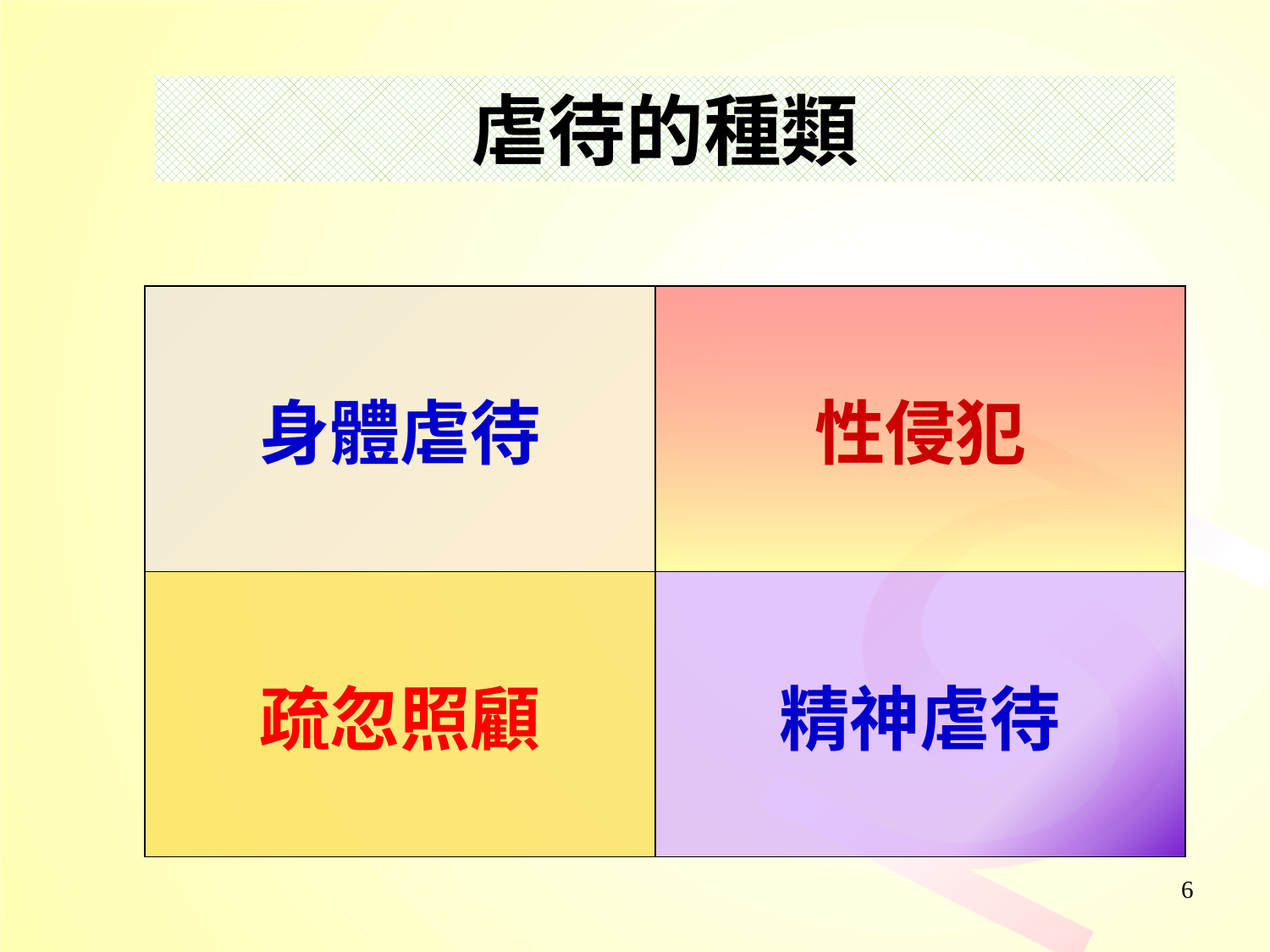

虐待的種類
| 身體虐待 | 性侵犯 |
| --- | --- |
| 疏忽照顧 | 精神虐待 |
6